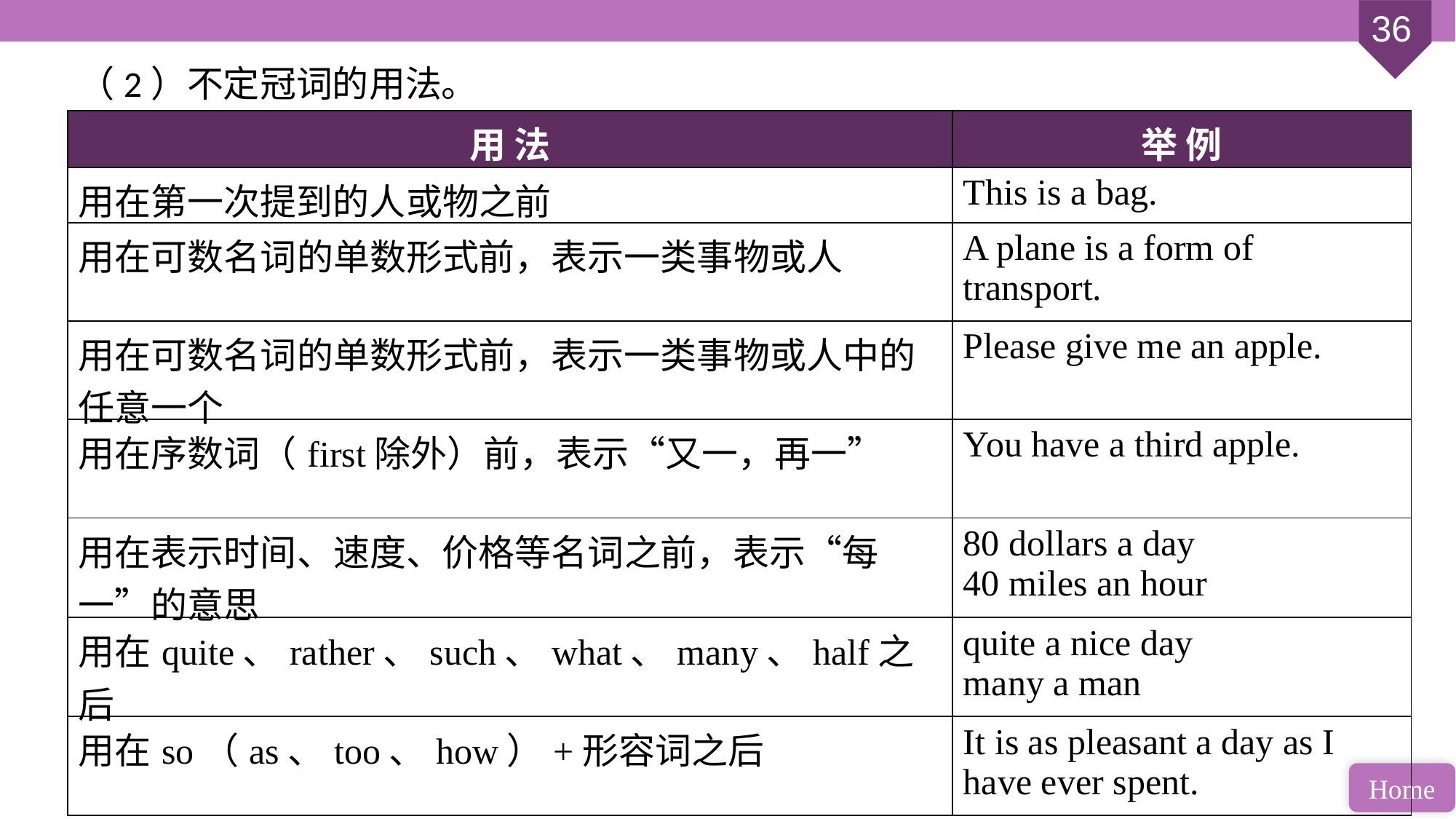

（2）不定冠词的用法。
| 用 法 | 举 例 |
| --- | --- |
| 用在第一次提到的人或物之前 | This is a bag. |
| 用在可数名词的单数形式前，表示一类事物或人 | A plane is a form of transport. |
| 用在可数名词的单数形式前，表示一类事物或人中的任意一个 | Please give me an apple. |
| 用在序数词（first除外）前，表示“又一，再一” | You have a third apple. |
| 用在表示时间、速度、价格等名词之前，表示“每一”的意思 | 80 dollars a day 40 miles an hour |
| 用在quite、rather、such、what、many、half之后 | quite a nice day many a man |
| 用在so（as、too、how）+形容词之后 | It is as pleasant a day as I have ever spent. |